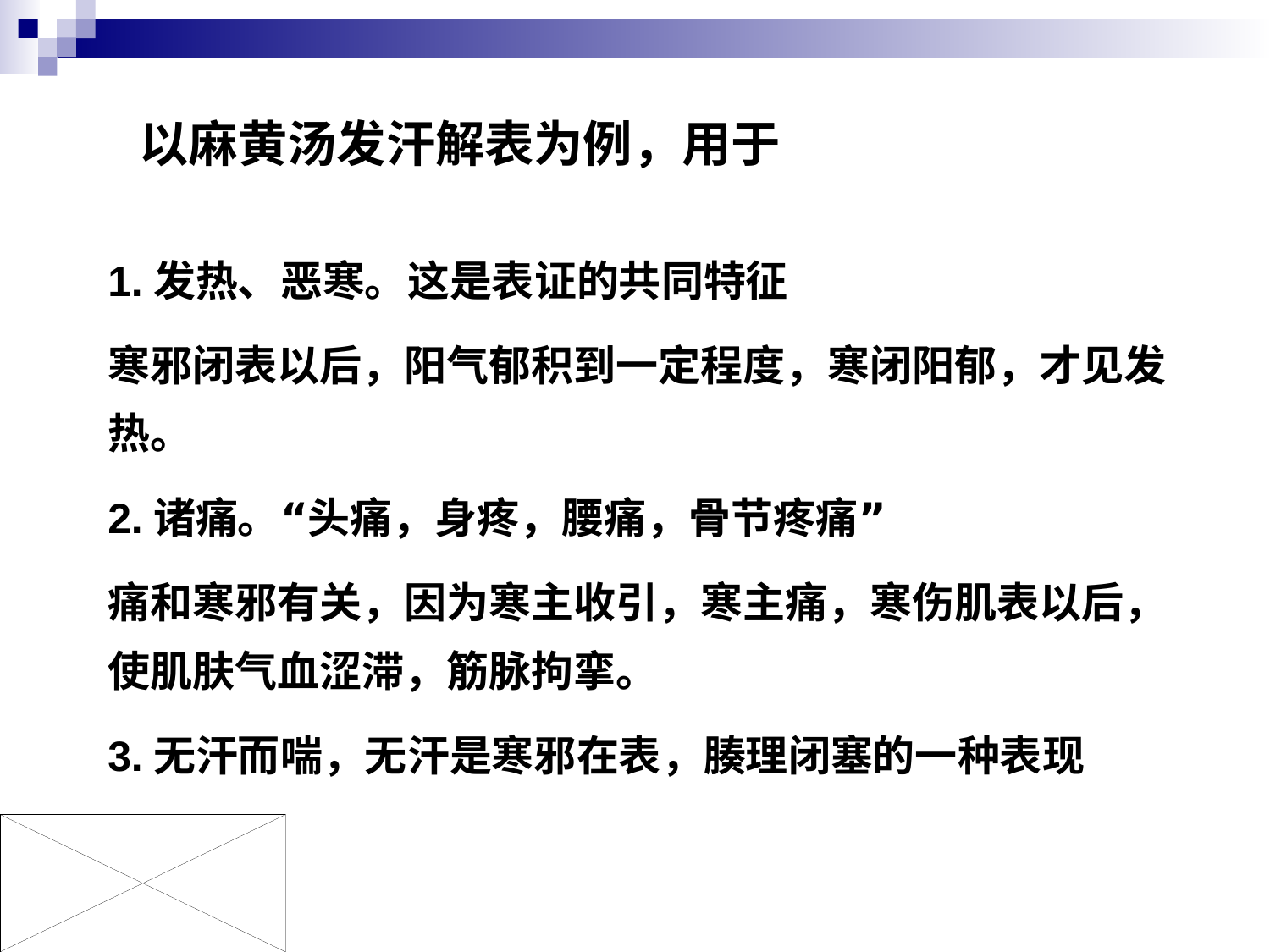

以麻黄汤发汗解表为例，用于
1.发热、恶寒。这是表证的共同特征
寒邪闭表以后，阳气郁积到一定程度，寒闭阳郁，才见发热。
2.诸痛。“头痛，身疼，腰痛，骨节疼痛”
痛和寒邪有关，因为寒主收引，寒主痛，寒伤肌表以后，使肌肤气血涩滞，筋脉拘挛。
3.无汗而喘，无汗是寒邪在表，腠理闭塞的一种表现